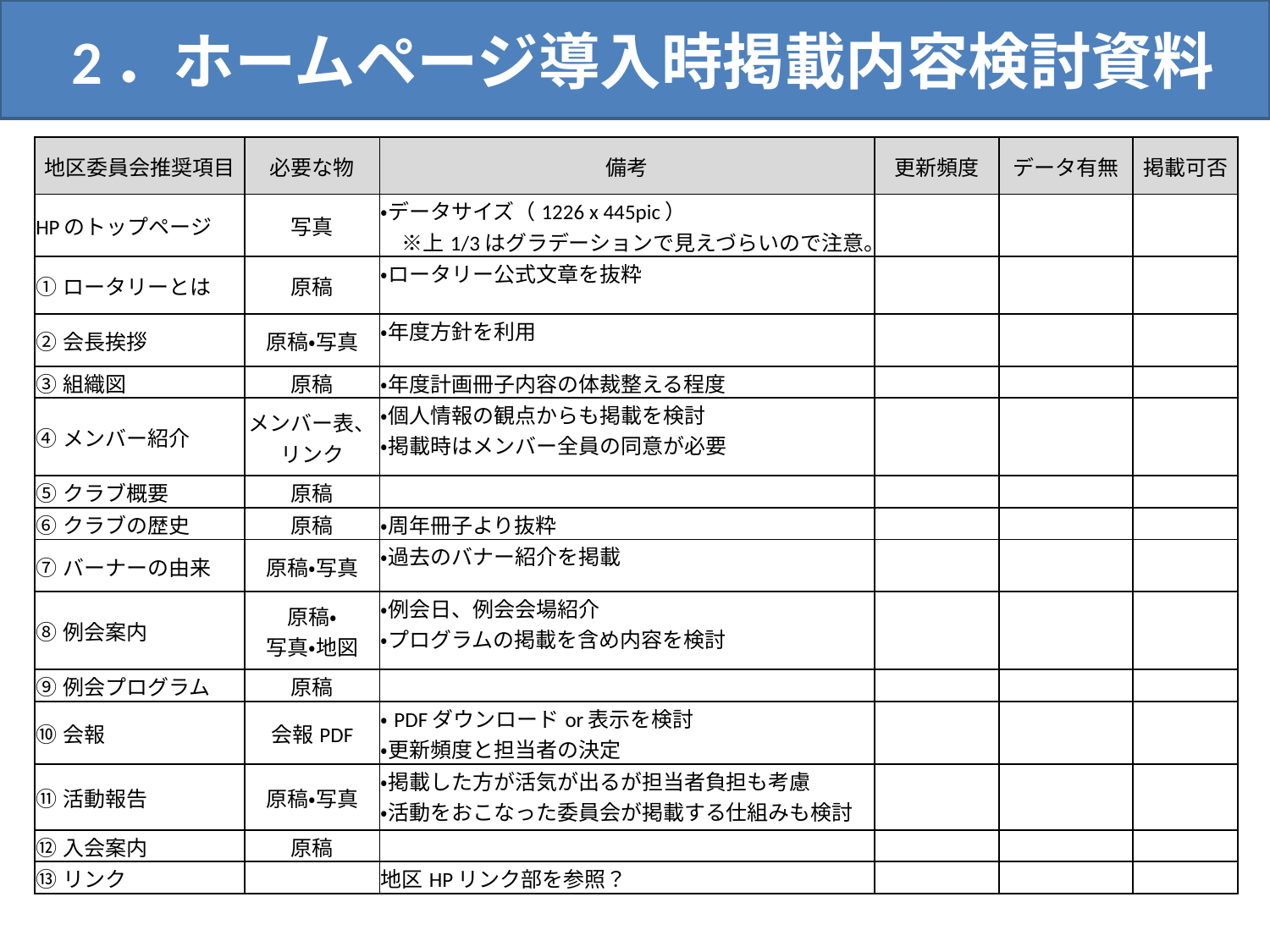

2．ホームページ導入時掲載内容検討資料
| 地区委員会推奨項目 | 必要な物 | 備考 | 更新頻度 | データ有無 | 掲載可否 |
| --- | --- | --- | --- | --- | --- |
| HPのトップページ | 写真 | ・データサイズ（1226 x 445pic） 　※上1/3はグラデーションで見えづらいので注意。 |  |  |  |
| ①ロータリーとは | 原稿 | ・ロータリー公式文章を抜粋 |  |  |  |
| ②会長挨拶 | 原稿・写真 | ・年度方針を利用 |  |  |  |
| ③組織図 | 原稿 | ・年度計画冊子内容の体裁整える程度 |  |  |  |
| ④メンバー紹介 | メンバー表、リンク | ・個人情報の観点からも掲載を検討 ・掲載時はメンバー全員の同意が必要 |  |  |  |
| ⑤クラブ概要 | 原稿 |  |  |  |  |
| ⑥クラブの歴史 | 原稿 | ・周年冊子より抜粋 |  |  |  |
| ⑦バーナーの由来 | 原稿・写真 | ・過去のバナー紹介を掲載 |  |  |  |
| ⑧例会案内 | 原稿・ 写真・地図 | ・例会日、例会会場紹介 ・プログラムの掲載を含め内容を検討 |  |  |  |
| ⑨例会プログラム | 原稿 |  |  |  |  |
| ⑩会報 | 会報PDF | ・PDFダウンロードor表示を検討 ・更新頻度と担当者の決定 |  |  |  |
| ⑪活動報告 | 原稿・写真 | ・掲載した方が活気が出るが担当者負担も考慮 ・活動をおこなった委員会が掲載する仕組みも検討 |  |  |  |
| ⑫入会案内 | 原稿 |  |  |  |  |
| ⑬リンク |  | 地区HPリンク部を参照？ |  |  |  |